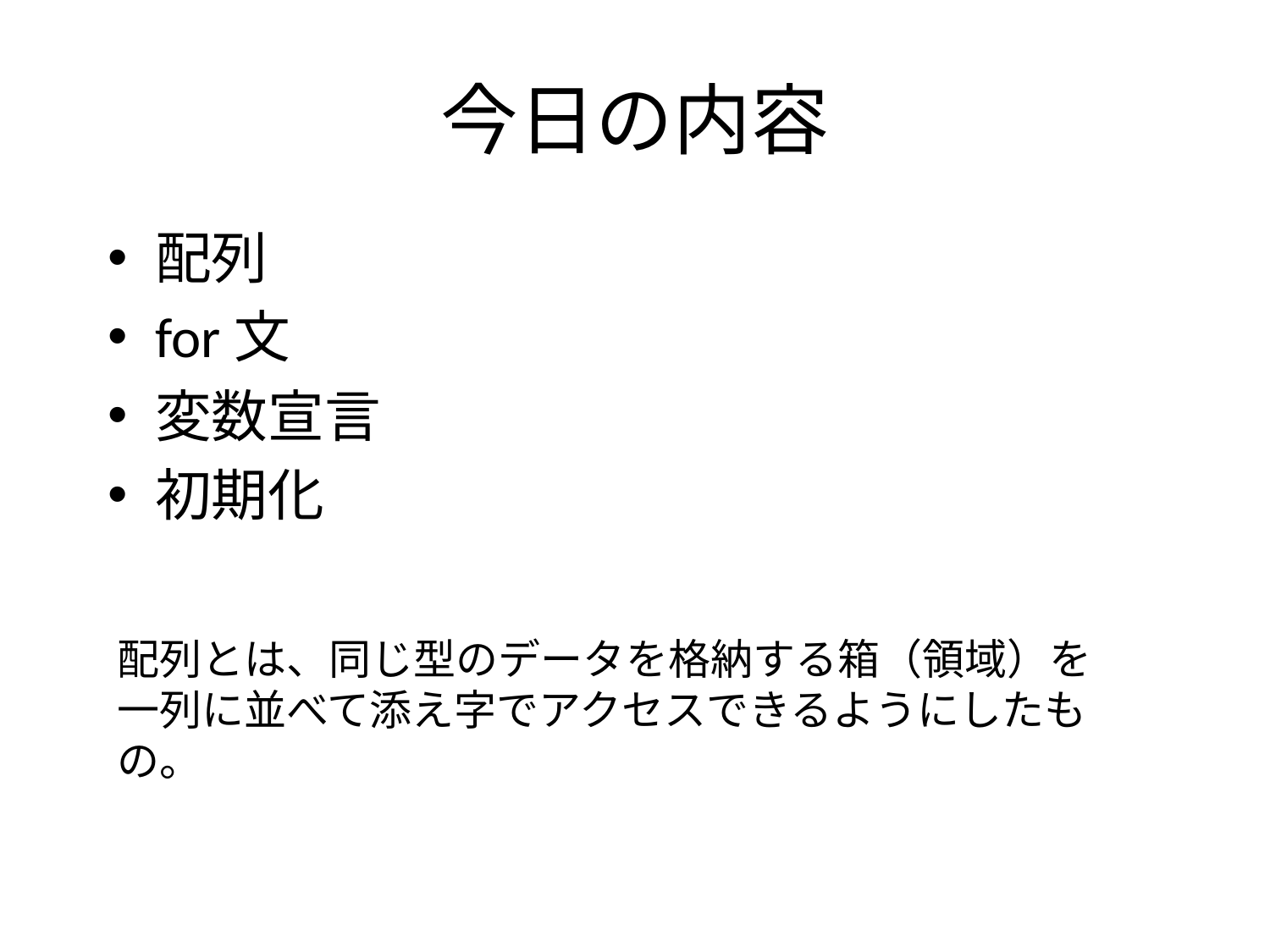

# 今日の内容
配列
for文
変数宣言
初期化
配列とは、同じ型のデータを格納する箱（領域）を一列に並べて添え字でアクセスできるようにしたもの。